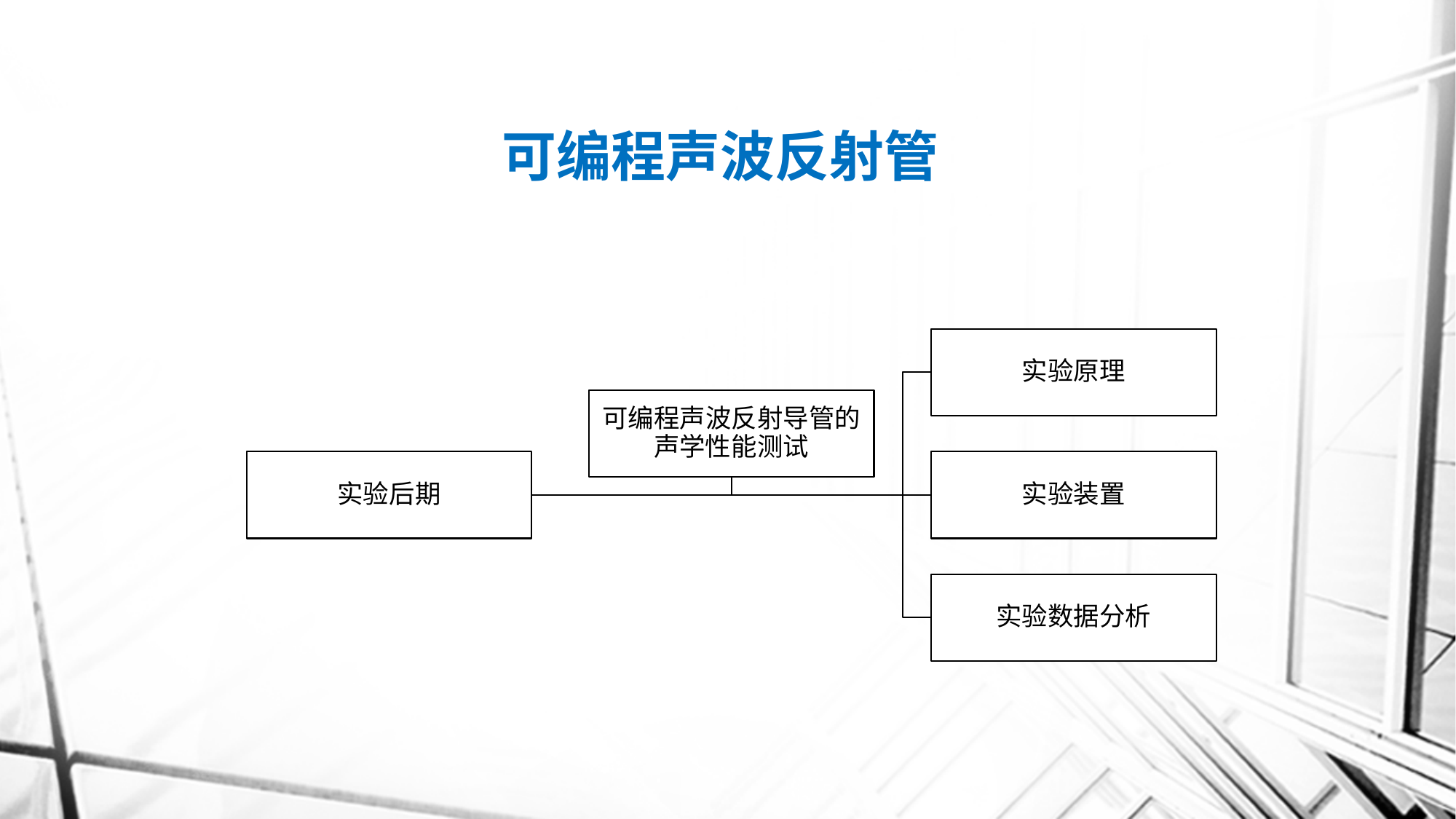

# 可编程声波反射管
实验后期
实验原理
实验装置
实验数据分析
可编程声波反射导管的声学性能测试